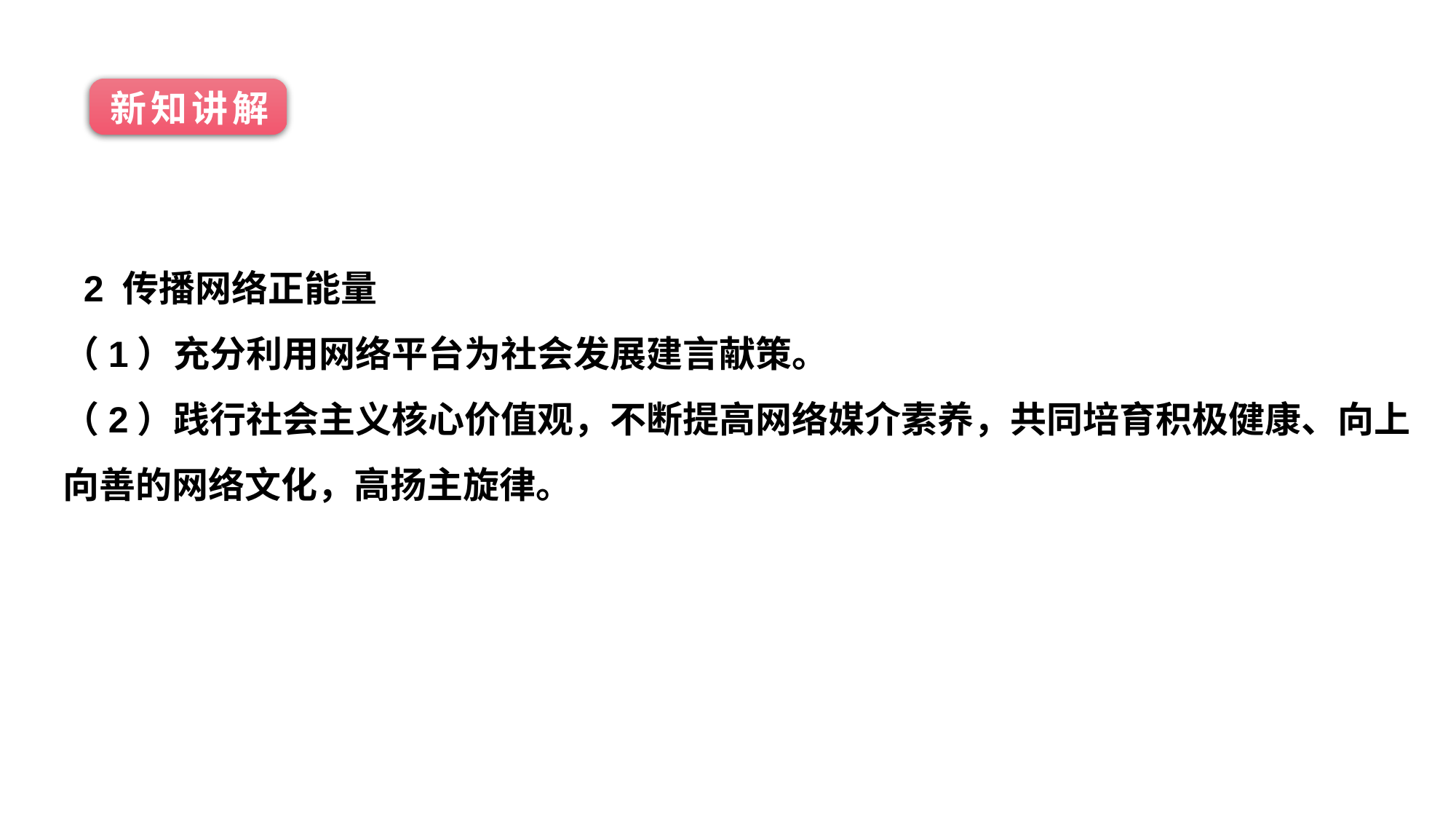

# 新知讲解
  2 传播网络正能量
（1）充分利用网络平台为社会发展建言献策。
（2）践行社会主义核心价值观，不断提高网络媒介素养，共同培育积极健康、向上向善的网络文化，高扬主旋律。